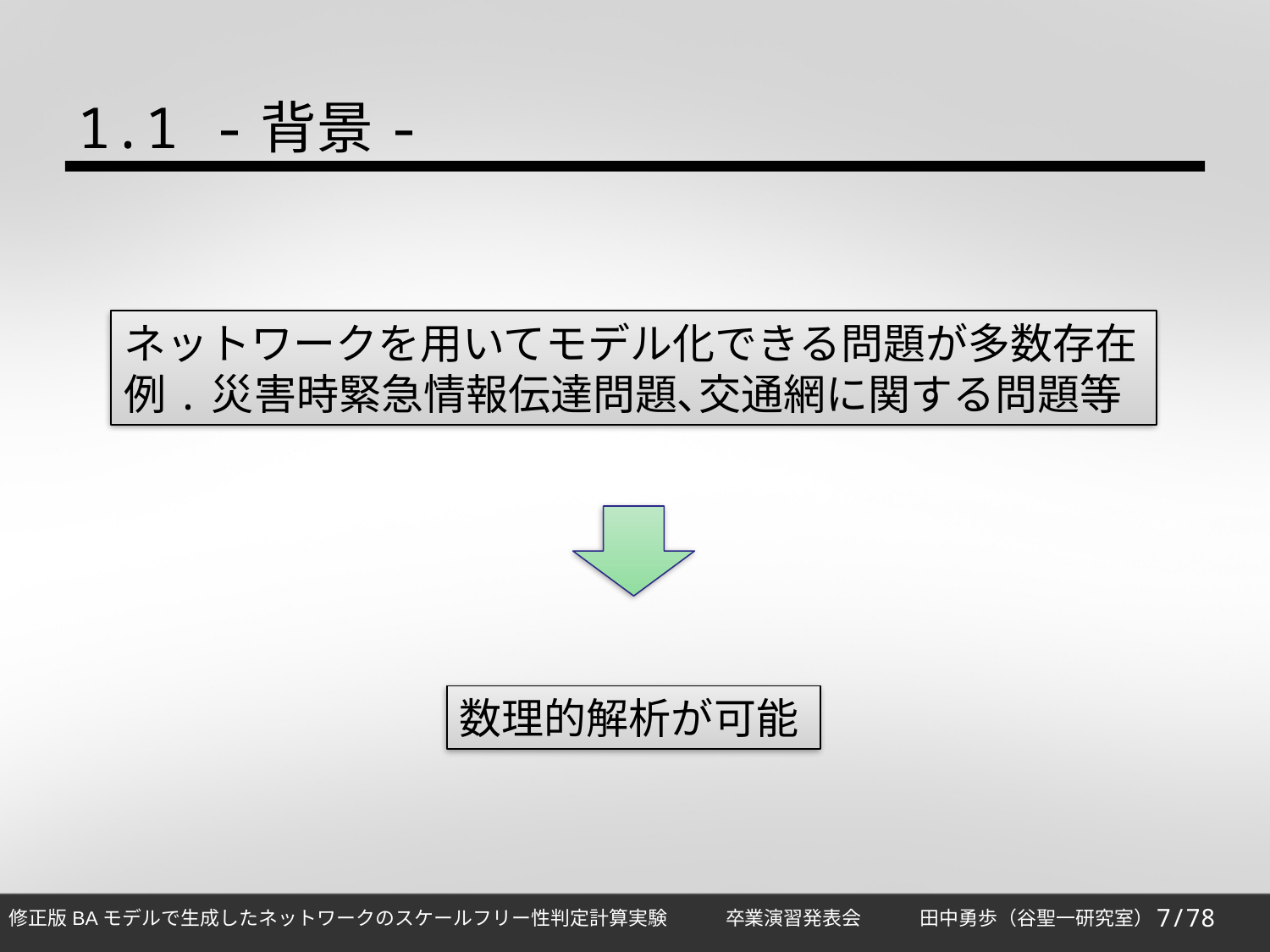

1.1 -背景-
ネットワークを用いてモデル化できる問題が多数存在
例.災害時緊急情報伝達問題､交通網に関する問題等

数理的解析が可能
7/78
修正版BAモデルで生成したネットワークのスケールフリー性判定計算実験　　　卒業演習発表会　　　田中勇歩（谷聖一研究室）